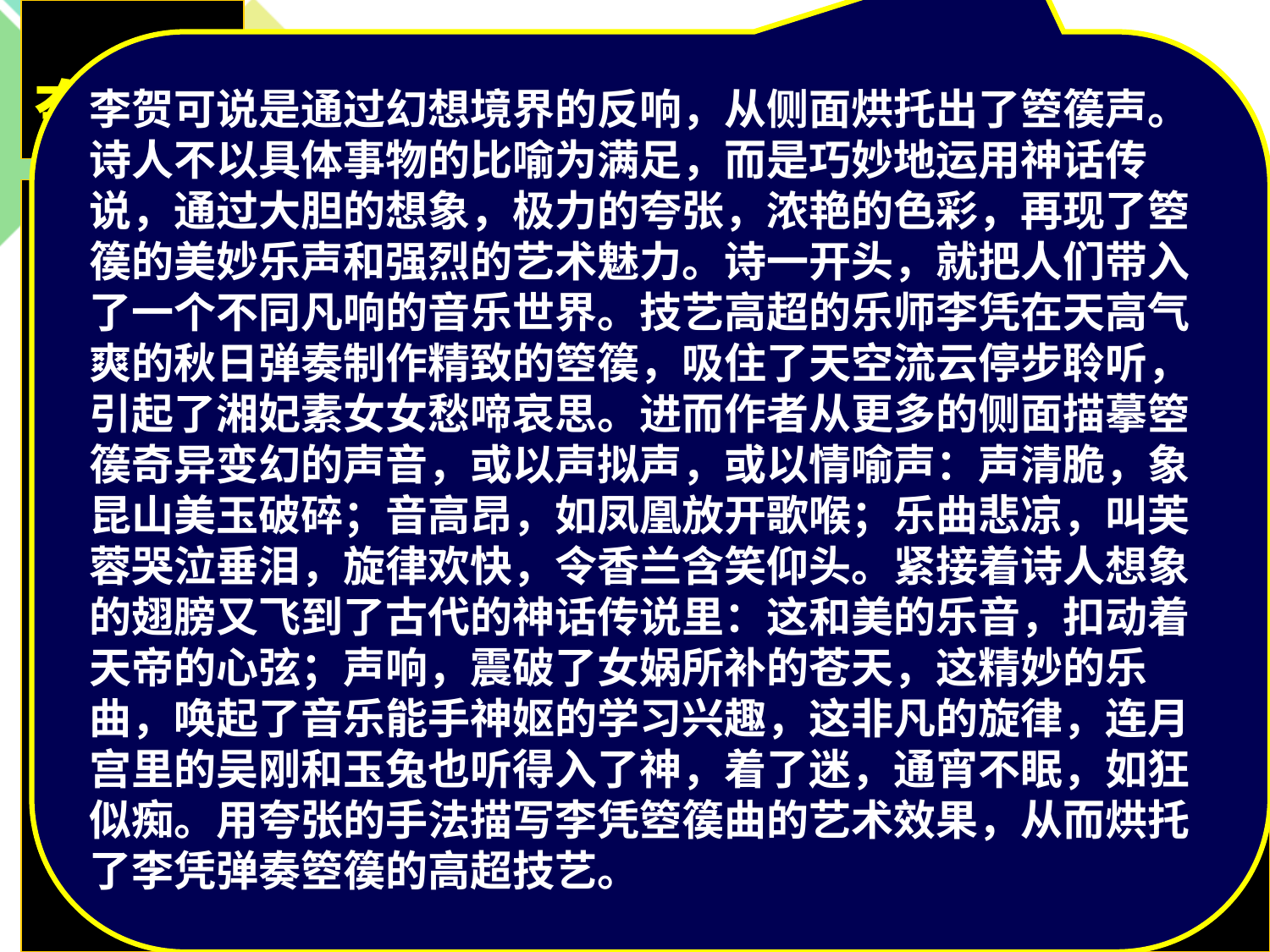

夸张
李贺可说是通过幻想境界的反响，从侧面烘托出了箜篌声。诗人不以具体事物的比喻为满足，而是巧妙地运用神话传说，通过大胆的想象，极力的夸张，浓艳的色彩，再现了箜篌的美妙乐声和强烈的艺术魅力。诗一开头，就把人们带入了一个不同凡响的音乐世界。技艺高超的乐师李凭在天高气爽的秋日弹奏制作精致的箜篌，吸住了天空流云停步聆听，引起了湘妃素女女愁啼哀思。进而作者从更多的侧面描摹箜篌奇异变幻的声音，或以声拟声，或以情喻声：声清脆，象昆山美玉破碎；音高昂，如凤凰放开歌喉；乐曲悲凉，叫芙蓉哭泣垂泪，旋律欢快，令香兰含笑仰头。紧接着诗人想象的翅膀又飞到了古代的神话传说里：这和美的乐音，扣动着天帝的心弦；声响，震破了女娲所补的苍天，这精妙的乐曲，唤起了音乐能手神妪的学习兴趣，这非凡的旋律，连月宫里的吴刚和玉兔也听得入了神，着了迷，通宵不眠，如狂似痴。用夸张的手法描写李凭箜篌曲的艺术效果，从而烘托了李凭弹奏箜篌的高超技艺。
       李凭箜篌引    李贺
吴丝蜀桐张高秋，空山凝云颓不流。
江娥啼竹素女愁，李凭中国弹箜篌。
昆山玉碎凤凰叫，芙蓉泣露香兰笑。
十二门前融冷光，二十三丝动紫皇。
女娲炼石补天处，石破天惊逗秋雨。
梦入神山教神妪，老鱼跳波瘦蛟舞。
吴质不眠倚桂树，露脚斜飞湿寒兔。
注：吴丝蜀桐：吴地之丝，蜀地之桐。此指制作箜篌的材料。张：调好弦，准备调奏。这句说在深秋天气弹奏起箜篌。 “素女”也是传说中的神女。
昆山：是产玉之地。"玉碎"、"凤凰叫"：形容乐声清亮；
"芙蓉泣"、香兰笑"：形容乐声时而低回，时而轻快。
“十二门”：长安城东西南北每一面各三门。这句是说乐声使全城气候变得温馨。